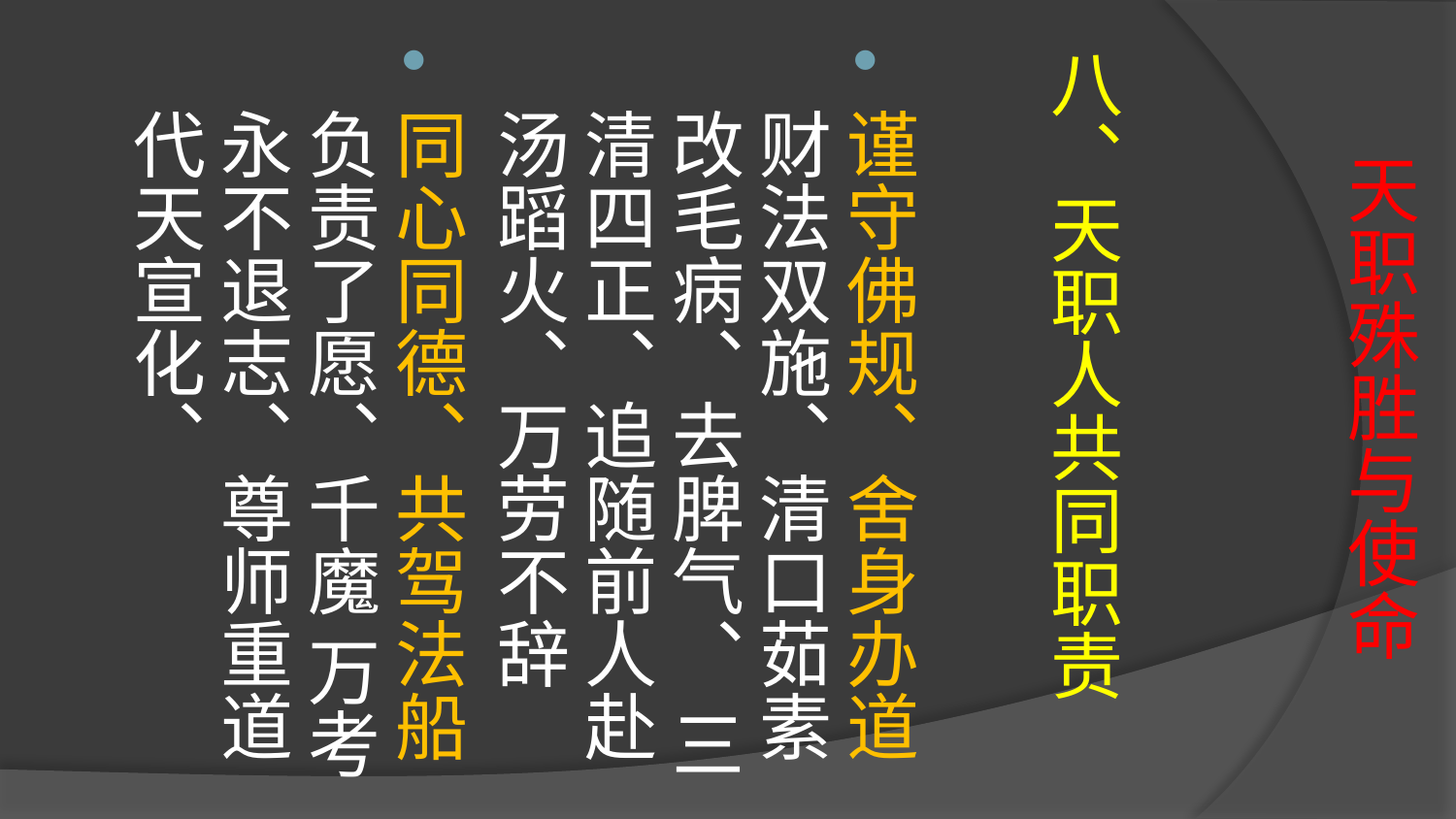

# 天职殊胜与使命
八、天职人共同职责

谨守佛规、舍身办道财法双施、清口茹素改毛病、去脾气、 三清四正、追随前人赴汤蹈火、万劳不辞
同心同德、共驾法船负责了愿、千魔 万考永不退志、尊师重道代天宣化、